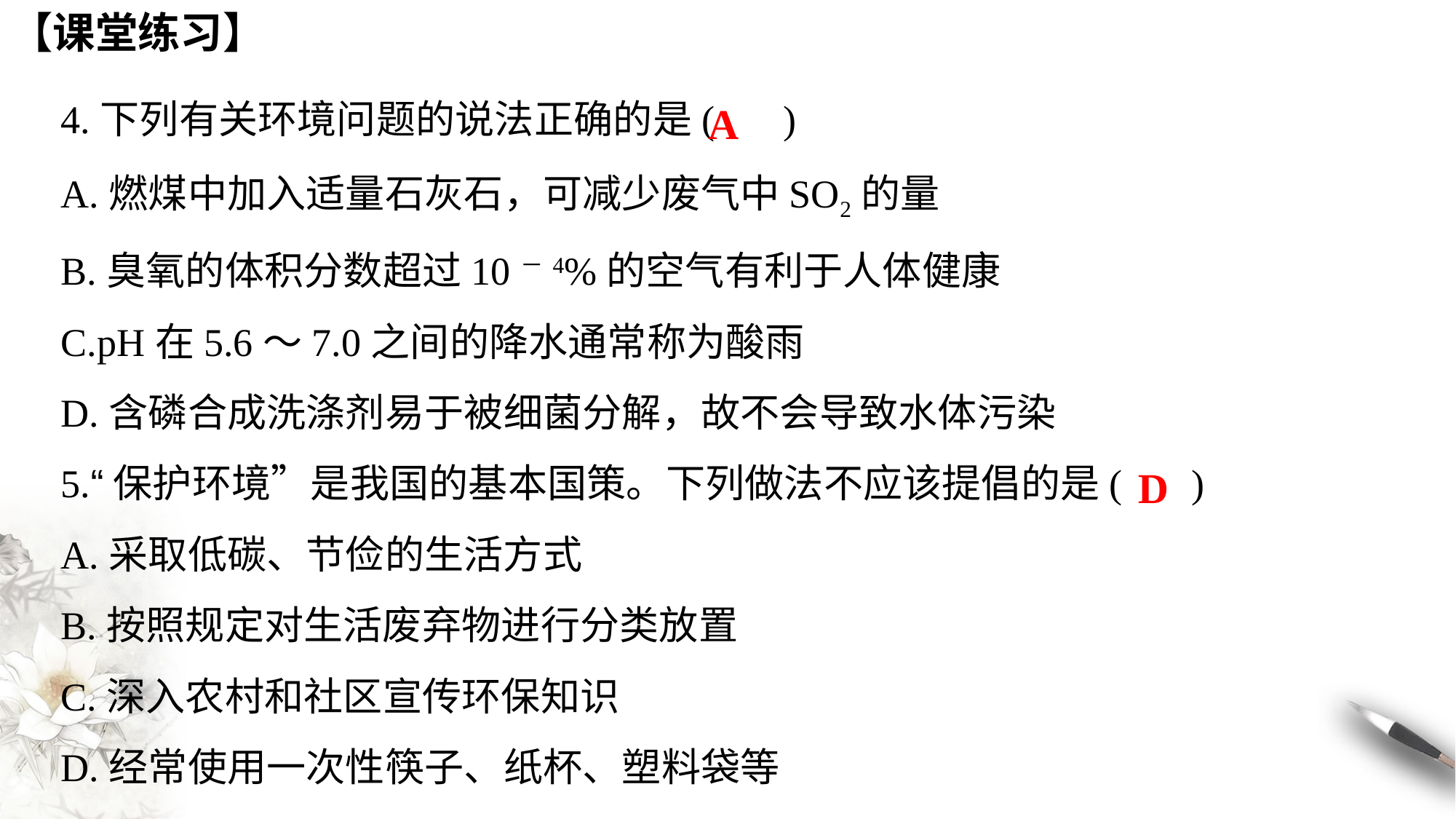

【课堂练习】
4.下列有关环境问题的说法正确的是(       )
A.燃煤中加入适量石灰石，可减少废气中SO2的量
B.臭氧的体积分数超过10－4%的空气有利于人体健康
C.pH在5.6～7.0之间的降水通常称为酸雨
D.含磷合成洗涤剂易于被细菌分解，故不会导致水体污染
A
5.“保护环境”是我国的基本国策。下列做法不应该提倡的是(       )
A.采取低碳、节俭的生活方式
B.按照规定对生活废弃物进行分类放置
C.深入农村和社区宣传环保知识
D.经常使用一次性筷子、纸杯、塑料袋等
D